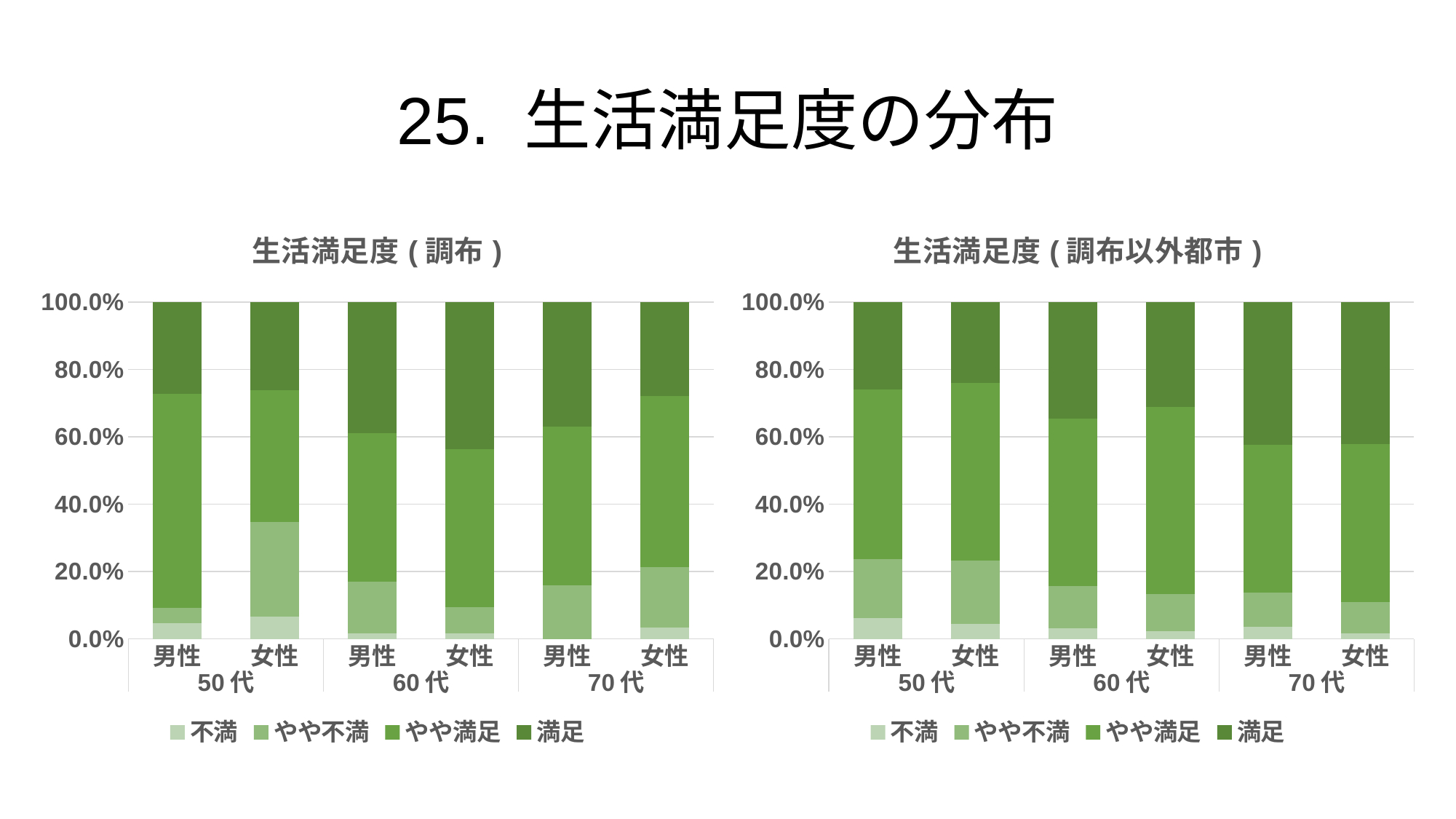

# 25. 生活満足度の分布

### Chart: 生活満足度(調布以外都市)

| Category | 不満 | やや不満 | やや満足 | 満足 |
|---|---|---|---|---|
| 男性 | 0.0610687022900763 | 0.175572519083969 | 0.50381679389313 | 0.259541984732824 |
| 女性 | 0.0445859872611465 | 0.187898089171975 | 0.528662420382166 | 0.238853503184713 |
| 男性 | 0.0313253012048193 | 0.126506024096386 | 0.496385542168675 | 0.34578313253012 |
| 女性 | 0.0233415233415233 | 0.109336609336609 | 0.555282555282555 | 0.312039312039312 |
| 男性 | 0.0356652949245542 | 0.101508916323731 | 0.440329218106996 | 0.422496570644719 |
| 女性 | 0.0170827858081472 | 0.0919842312746386 | 0.470433639947438 | 0.420499342969777 |

### Chart: 生活満足度(調布)

| Category | 不満 | やや不満 | やや満足 | 満足 |
|---|---|---|---|---|
| 男性 | 0.0454545454545454 | 0.0454545454545454 | 0.636363636363636 | 0.272727272727273 |
| 女性 | 0.0652173913043478 | 0.282608695652174 | 0.391304347826087 | 0.260869565217391 |
| 男性 | 0.0169491525423729 | 0.152542372881356 | 0.440677966101695 | 0.389830508474576 |
| 女性 | 0.015625 | 0.078125 | 0.46875 | 0.4375 |
| 男性 | 0.0 | 0.157894736842105 | 0.473684210526316 | 0.368421052631579 |
| 女性 | 0.0327868852459016 | 0.180327868852459 | 0.508196721311475 | 0.278688524590164 |